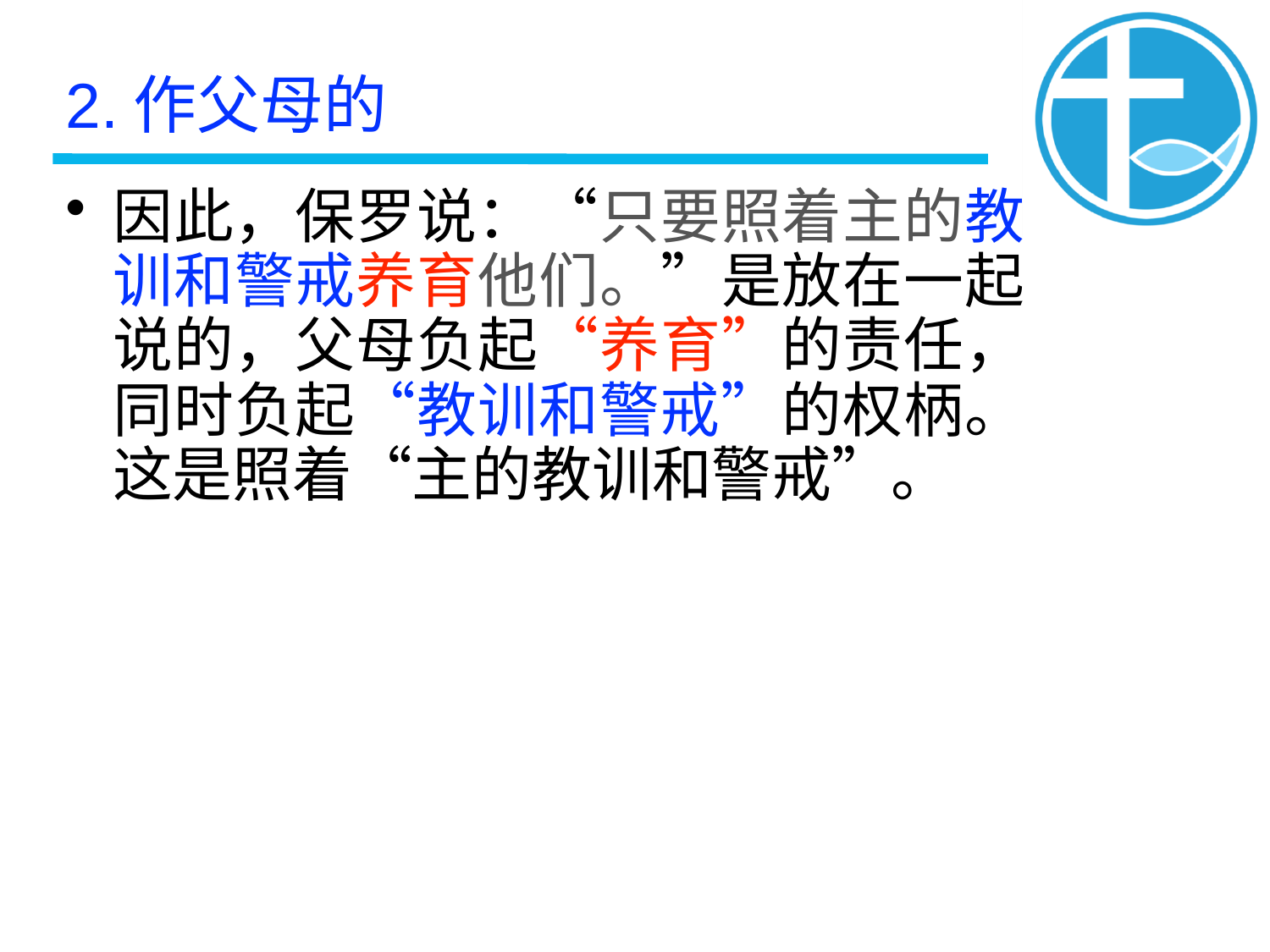

2.作父母的
因此，保罗说：“只要照着主的教训和警戒养育他们。”是放在一起说的，父母负起“养育”的责任，同时负起“教训和警戒”的权柄。这是照着“主的教训和警戒”。